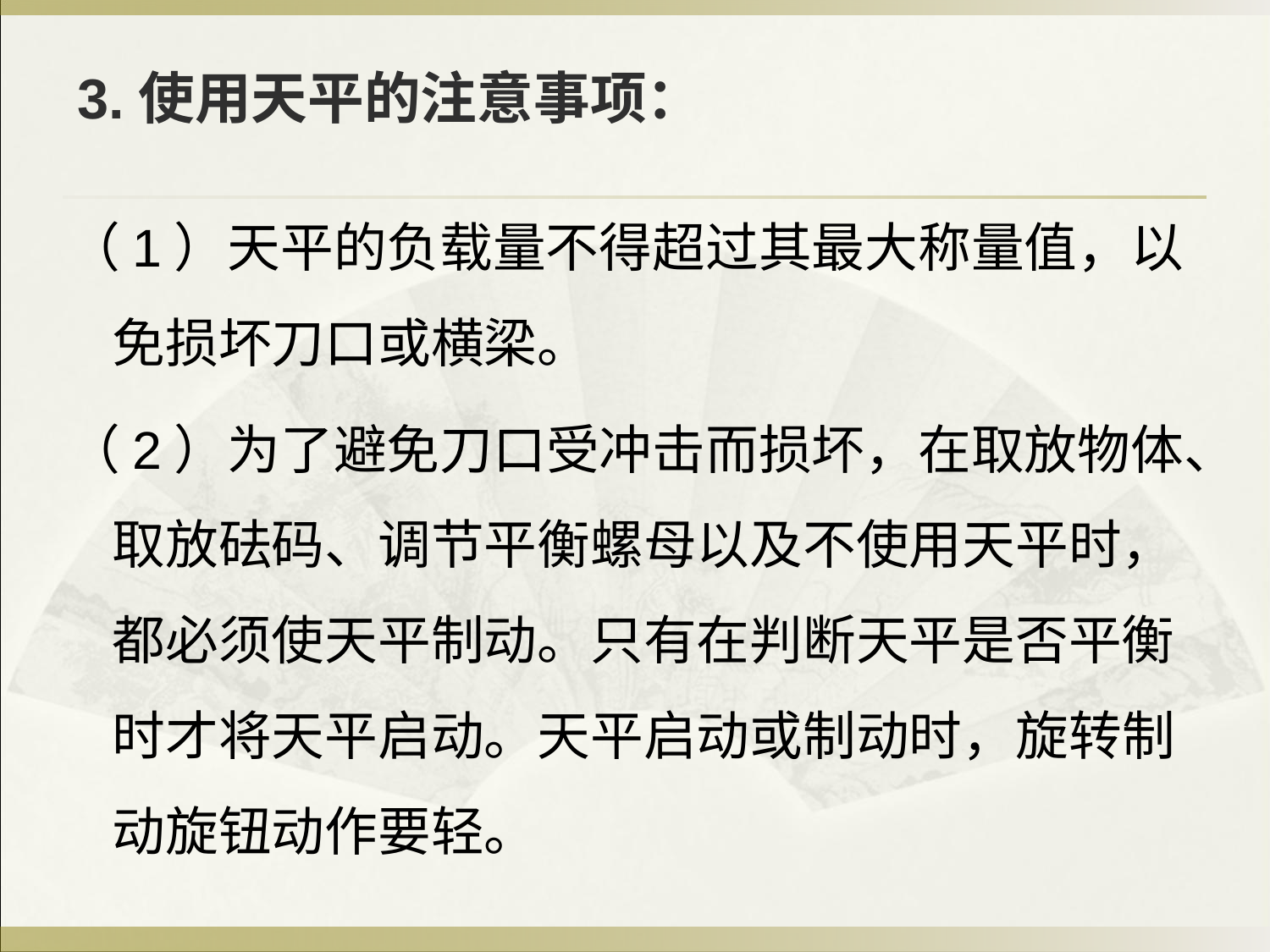

# 3.使用天平的注意事项：
（1）天平的负载量不得超过其最大称量值，以免损坏刀口或横梁。
（2）为了避免刀口受冲击而损坏，在取放物体、取放砝码、调节平衡螺母以及不使用天平时，都必须使天平制动。只有在判断天平是否平衡时才将天平启动。天平启动或制动时，旋转制动旋钮动作要轻。